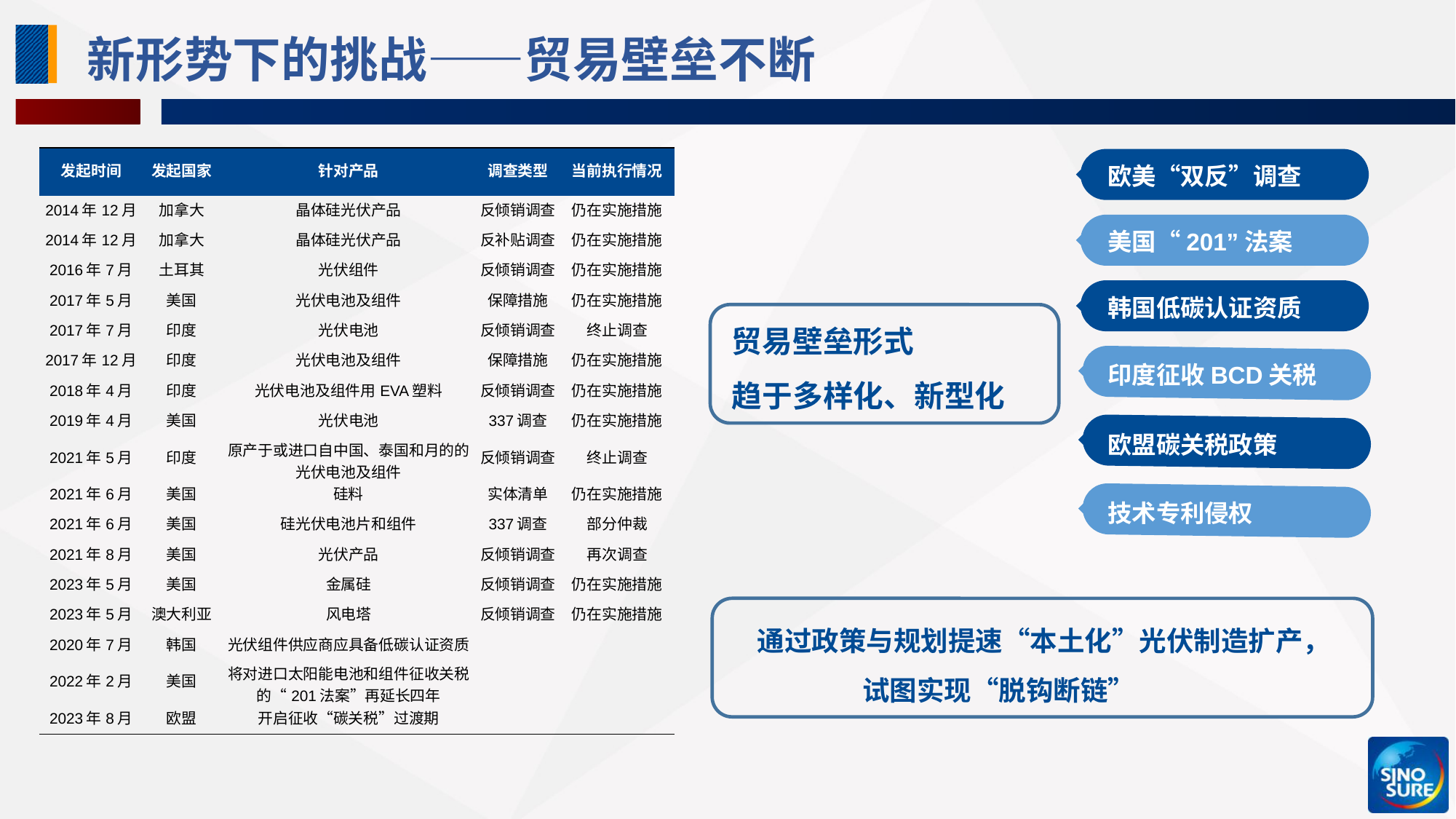

# 新形势下的挑战——贸易壁垒不断

欧美“双反”调查

美国“201”法案
| 发起时间 | 发起国家 | 针对产品 | 调查类型 | 当前执行情况 |
| --- | --- | --- | --- | --- |
| 2014年12月 | 加拿大 | 晶体硅光伏产品 | 反倾销调查 | 仍在实施措施 |
| 2014年12月 | 加拿大 | 晶体硅光伏产品 | 反补贴调查 | 仍在实施措施 |
| 2016年7月 | 土耳其 | 光伏组件 | 反倾销调查 | 仍在实施措施 |
| 2017年5月 | 美国 | 光伏电池及组件 | 保障措施 | 仍在实施措施 |
| 2017年7月 | 印度 | 光伏电池 | 反倾销调查 | 终止调查 |
| 2017年12月 | 印度 | 光伏电池及组件 | 保障措施 | 仍在实施措施 |
| 2018年4月 | 印度 | 光伏电池及组件用EVA塑料 | 反倾销调查 | 仍在实施措施 |
| 2019年4月 | 美国 | 光伏电池 | 337调查 | 仍在实施措施 |
| 2021年5月 | 印度 | 原产于或进口自中国、泰国和月的的光伏电池及组件 | 反倾销调查 | 终止调查 |
| 2021年6月 | 美国 | 硅料 | 实体清单 | 仍在实施措施 |
| 2021年6月 | 美国 | 硅光伏电池片和组件 | 337调查 | 部分仲裁 |
| 2021年8月 | 美国 | 光伏产品 | 反倾销调查 | 再次调查 |
| 2023年5月 | 美国 | 金属硅 | 反倾销调查 | 仍在实施措施 |
| 2023年5月 | 澳大利亚 | 风电塔 | 反倾销调查 | 仍在实施措施 |
| 2020年7月 | 韩国 | 光伏组件供应商应具备低碳认证资质 |  |  |
| 2022年2月 | 美国 | 将对进口太阳能电池和组件征收关税的“201法案”再延长四年 |  |  |
| 2023年8月 | 欧盟 | 开启征收“碳关税”过渡期 |  |  |

韩国低碳认证资质

印度征收BCD关税
贸易壁垒形式
趋于多样化、新型化

欧盟碳关税政策

技术专利侵权

    通过政策与规划提速“本土化”光伏制造扩产，
                     试图实现“脱钩断链”